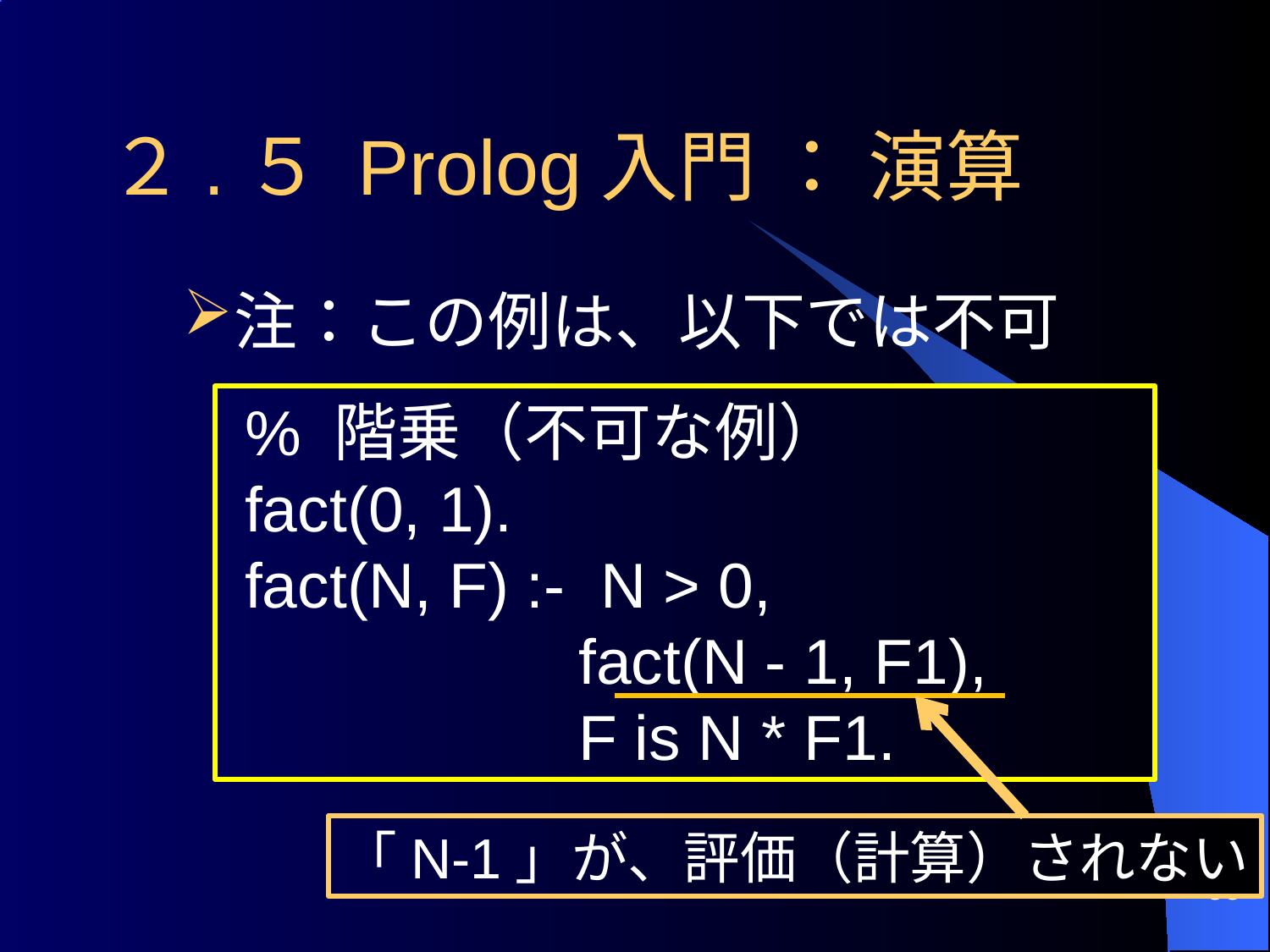

# ２.５ Prolog入門 ： 演算
注：この例は、以下では不可
 % 階乗（不可な例）
 fact(0, 1).
 fact(N, F) :-  N > 0,
                    fact(N - 1, F1),
                    F is N * F1.
「N-1」が、評価（計算）されない
55